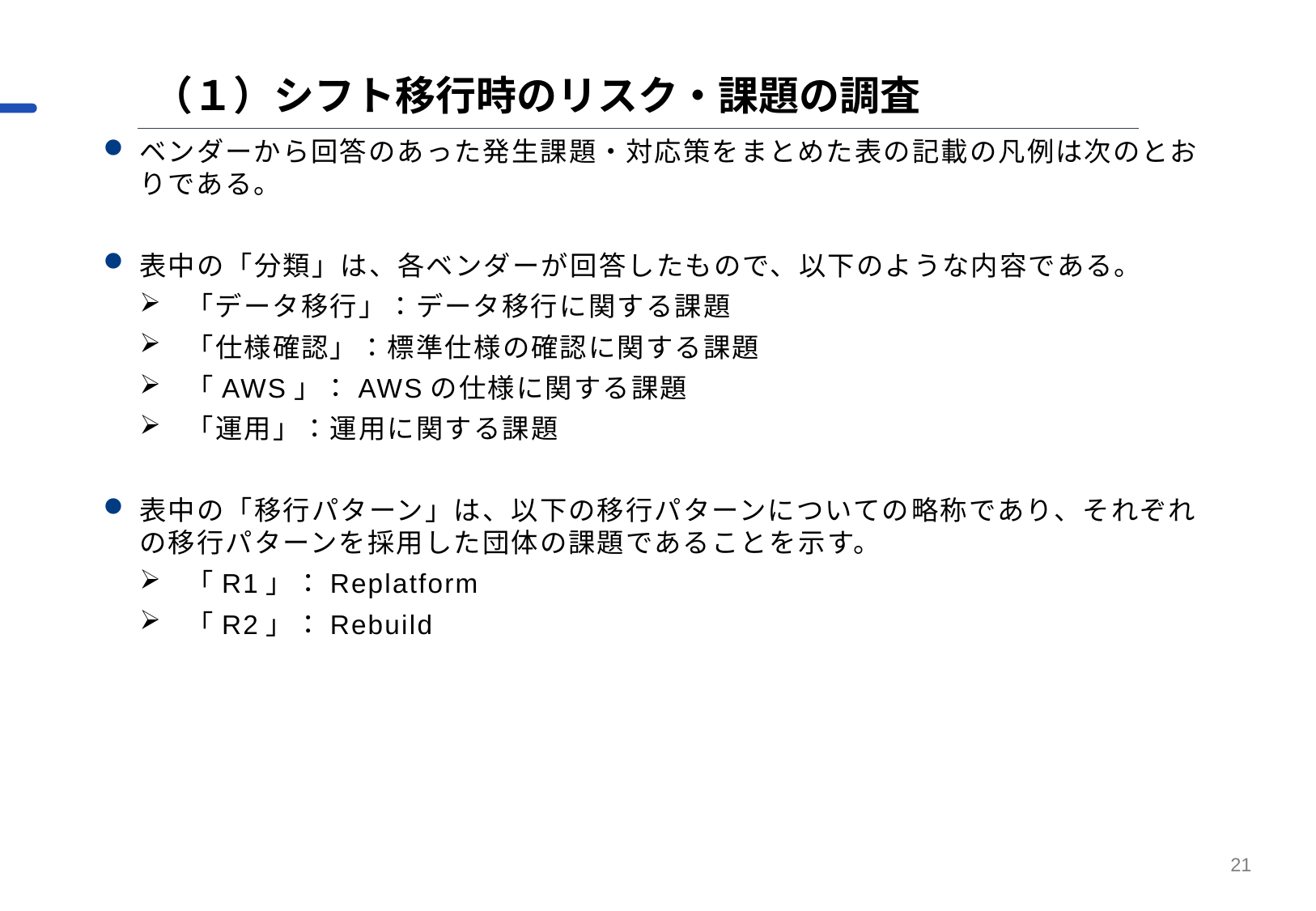

（１）シフト移行時のリスク・課題の調査
ベンダーから回答のあった発生課題・対応策をまとめた表の記載の凡例は次のとおりである。

表中の「分類」は、各ベンダーが回答したもので、以下のような内容である。
「データ移行」：データ移行に関する課題
「仕様確認」：標準仕様の確認に関する課題
「AWS」：AWSの仕様に関する課題
「運用」：運用に関する課題

表中の「移行パターン」は、以下の移行パターンについての略称であり、それぞれの移行パターンを採用した団体の課題であることを示す。
「R1」：Replatform
「R2」：Rebuild
21